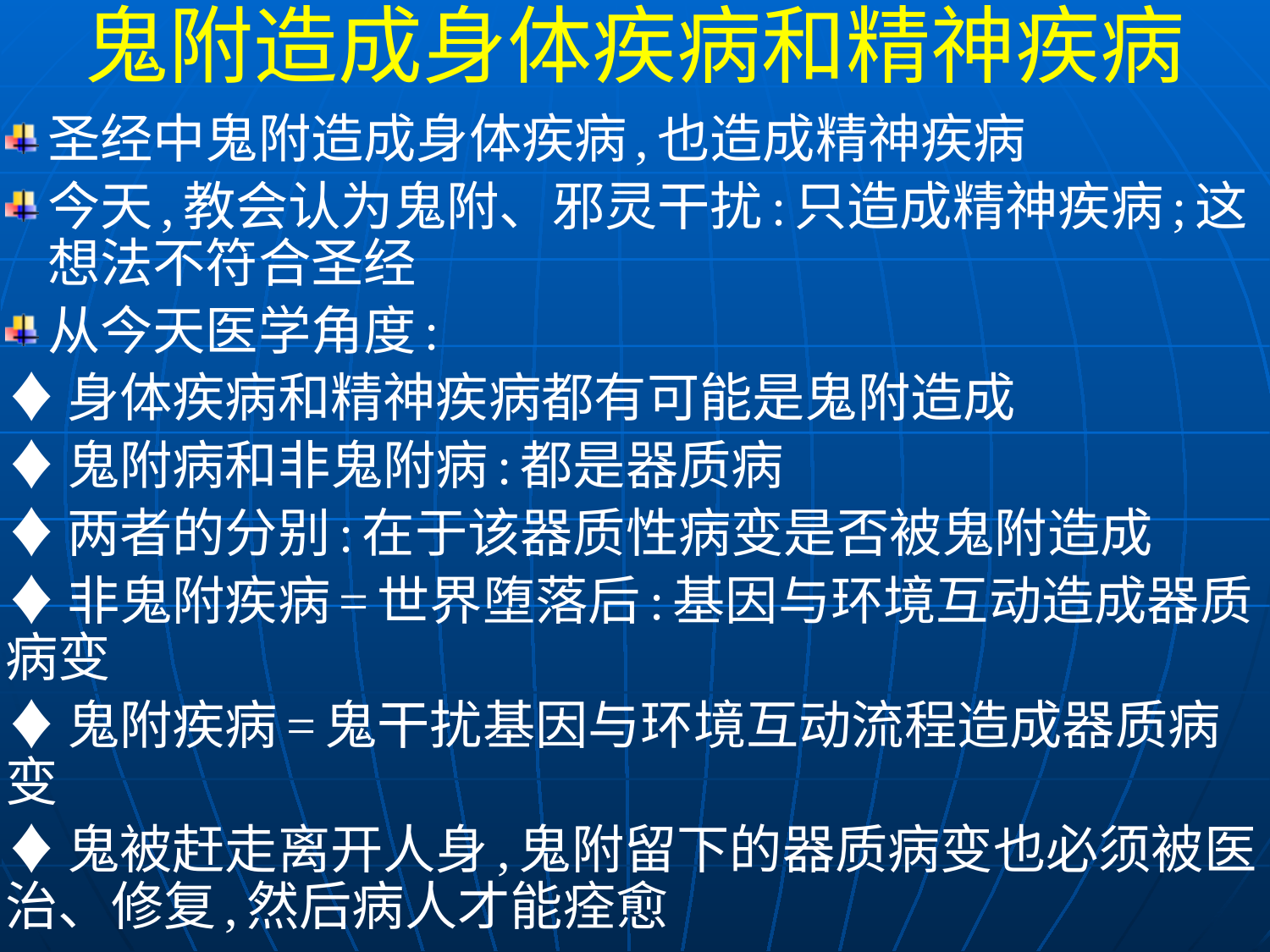

鬼附造成身体疾病和精神疾病
圣经中鬼附造成身体疾病,也造成精神疾病
今天,教会认为鬼附、邪灵干扰:只造成精神疾病;这想法不符合圣经
从今天医学角度:
♦身体疾病和精神疾病都有可能是鬼附造成
♦鬼附病和非鬼附病:都是器质病
♦两者的分别:在于该器质性病变是否被鬼附造成
♦非鬼附疾病=世界堕落后:基因与环境互动造成器质病变
♦鬼附疾病=鬼干扰基因与环境互动流程造成器质病变
♦鬼被赶走离开人身,鬼附留下的器质病变也必须被医治、修复,然后病人才能痊愈